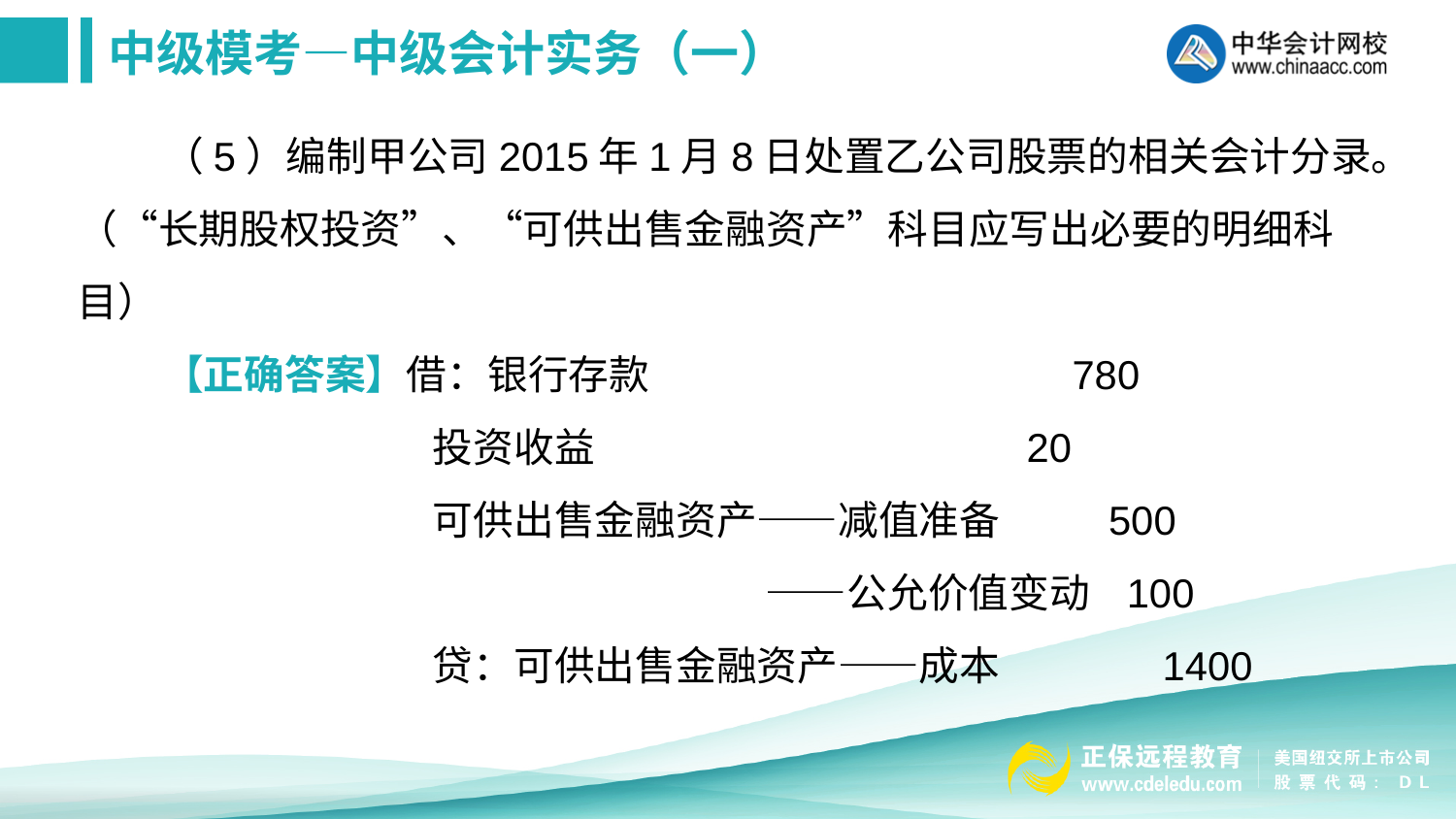

（5）编制甲公司2015年1月8日处置乙公司股票的相关会计分录。（“长期股权投资”、“可供出售金融资产”科目应写出必要的明细科目）
【正确答案】借：银行存款                                              780
　                    　 投资收益                                               20
　　                     可供出售金融资产——减值准备           500
　　　　　　　　　　                      ——公允价值变动   100
　                     　贷：可供出售金融资产——成本                 1400